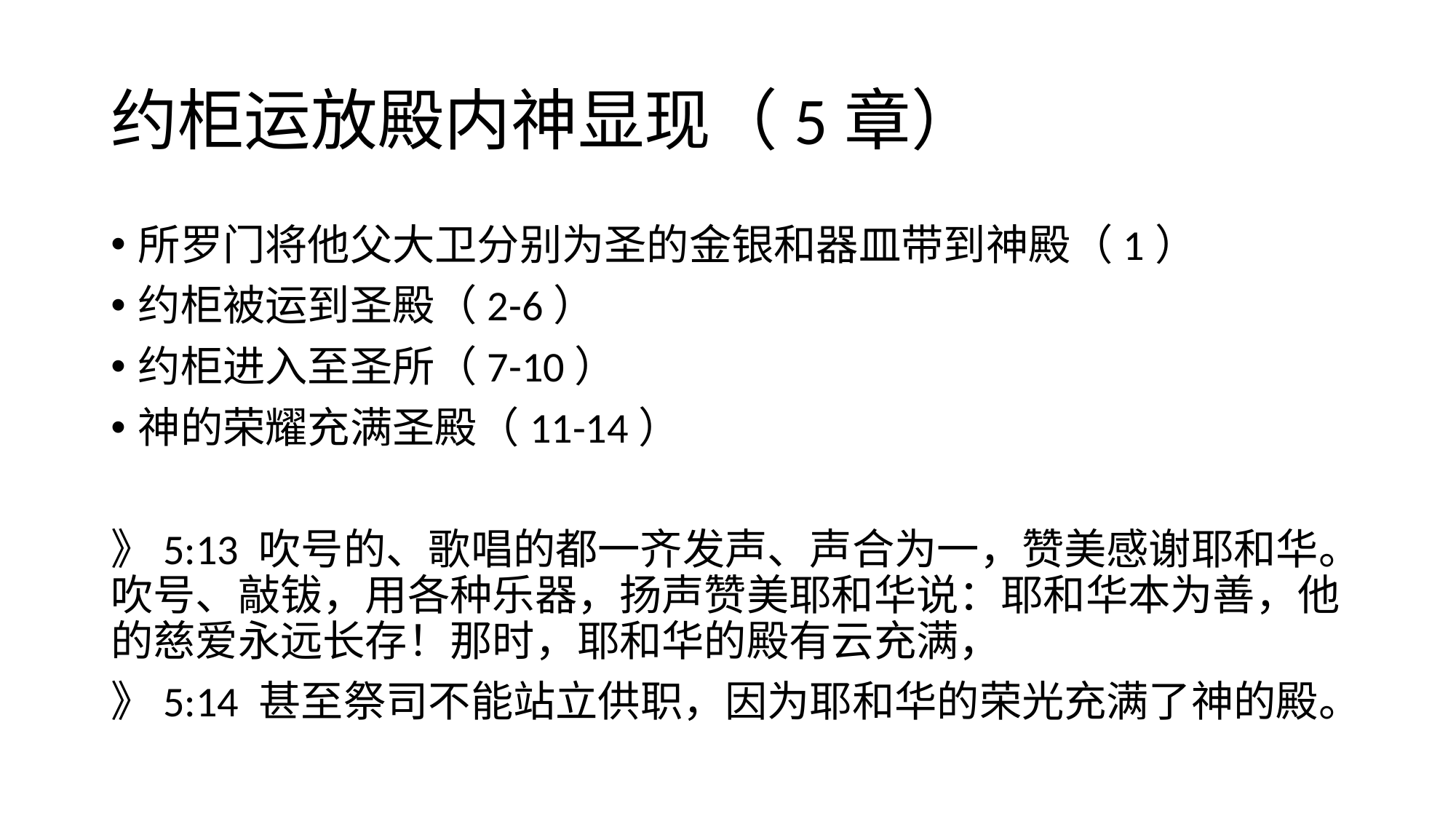

# 约柜运放殿内神显现（5章）
所罗门将他父大卫分别为圣的金银和器皿带到神殿（1）
约柜被运到圣殿（2-6）
约柜进入至圣所（7-10）
神的荣耀充满圣殿（11-14）

》5:13 吹号的、歌唱的都一齐发声、声合为一，赞美感谢耶和华。吹号、敲钹，用各种乐器，扬声赞美耶和华说：耶和华本为善，他的慈爱永远长存！那时，耶和华的殿有云充满，
》5:14 甚至祭司不能站立供职，因为耶和华的荣光充满了神的殿。